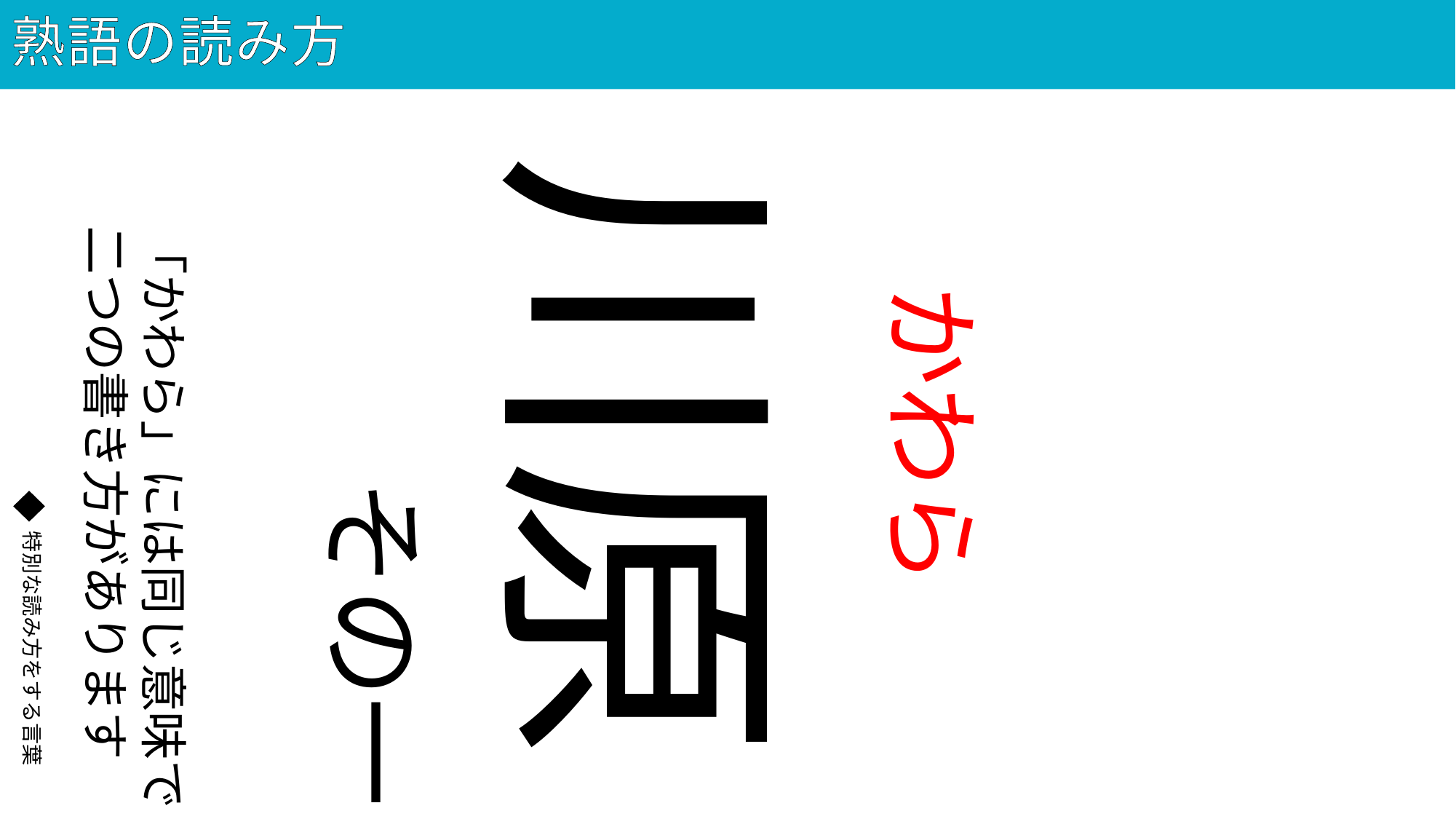

# 熟語の読み方
85
川原
「かわら」には同じ意味で
二つの書き方があります
かわら
その一

特別な読み方をする言葉